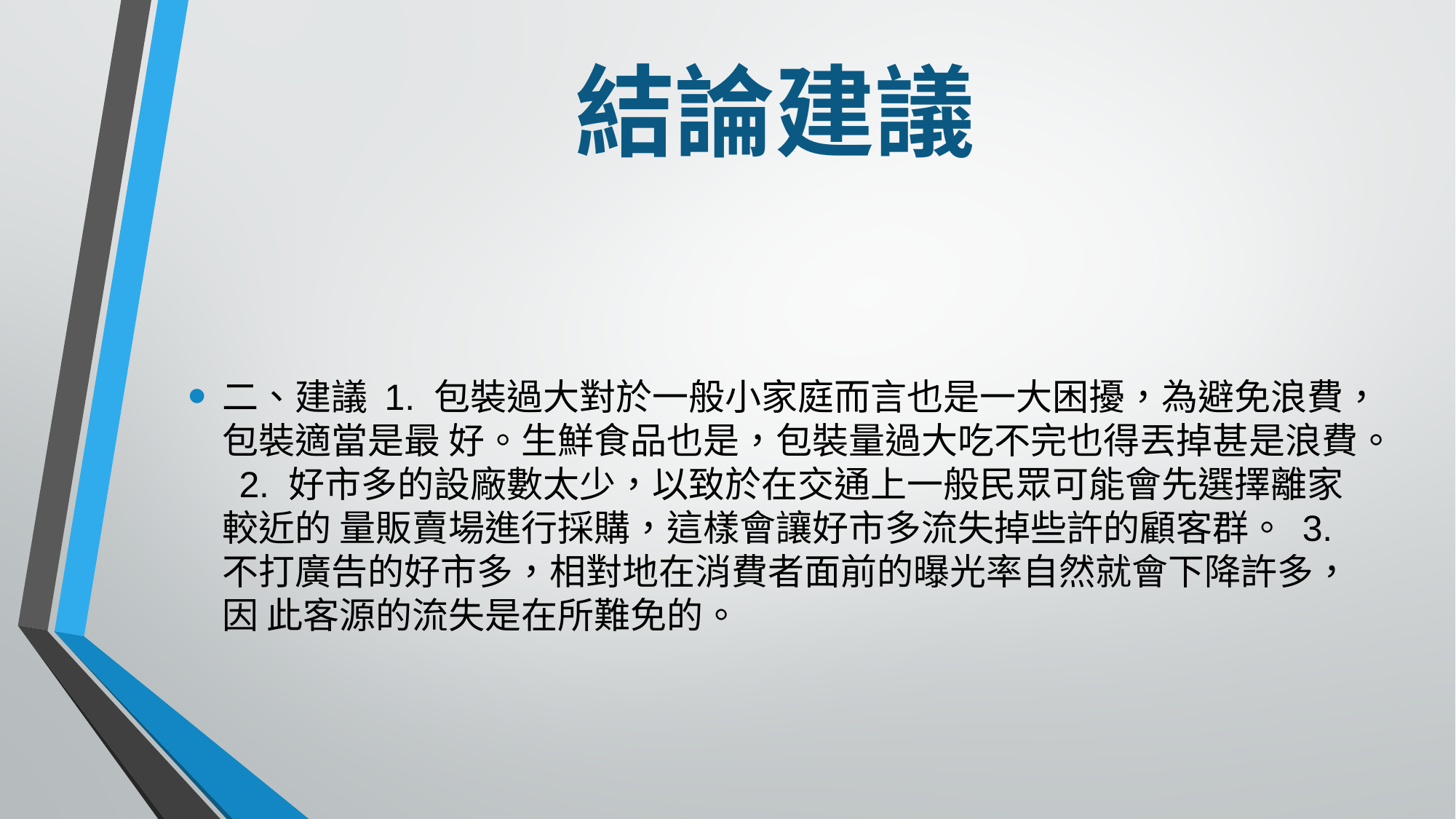

# 結論建議
二、建議 1. 包裝過大對於一般小家庭而言也是一大困擾，為避免浪費，包裝適當是最 好。生鮮食品也是，包裝量過大吃不完也得丟掉甚是浪費。 2. 好市多的設廠數太少，以致於在交通上一般民眾可能會先選擇離家較近的 量販賣場進行採購，這樣會讓好市多流失掉些許的顧客群。 3. 不打廣告的好市多，相對地在消費者面前的曝光率自然就會下降許多，因 此客源的流失是在所難免的。